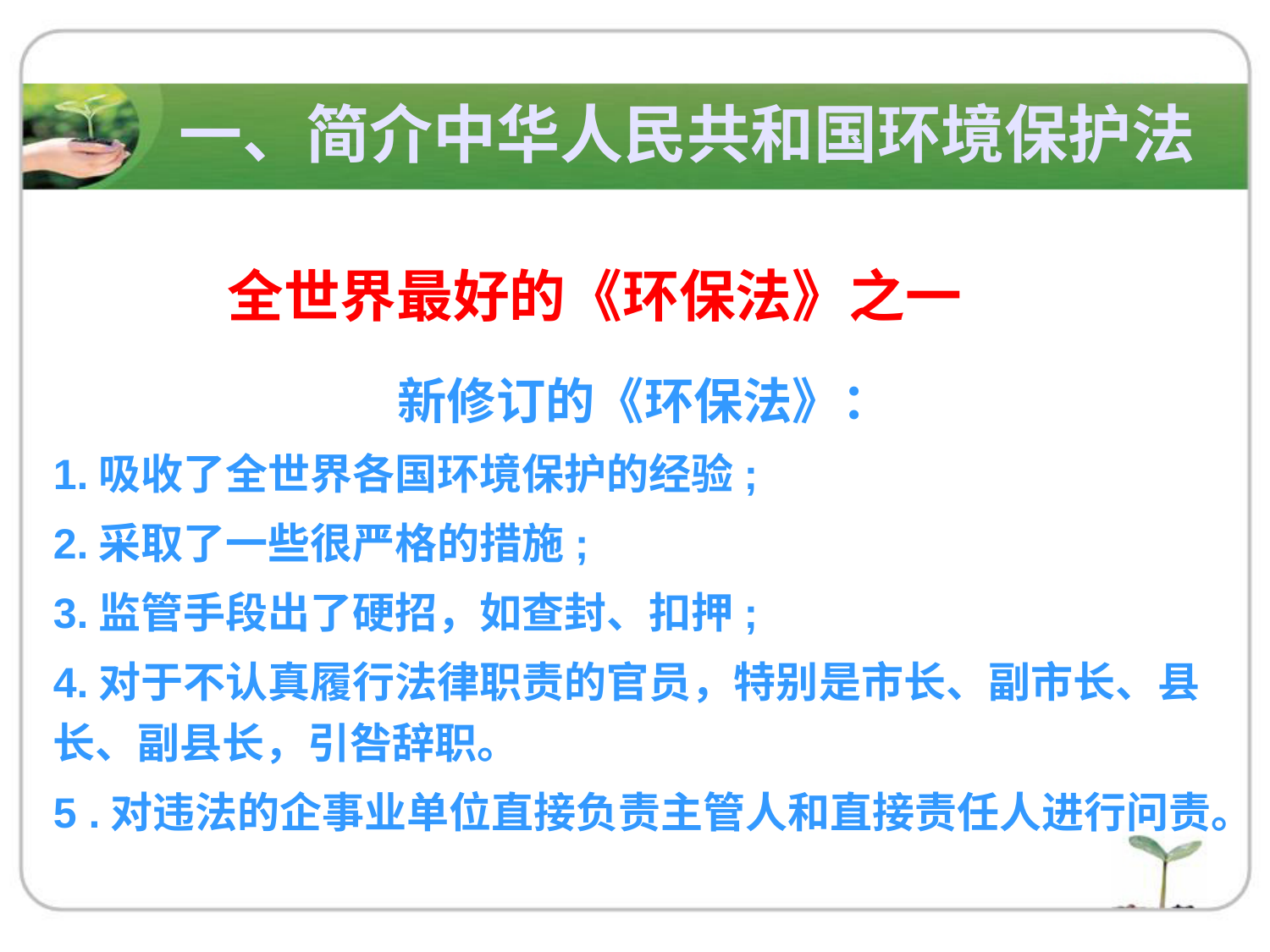

一、简介中华人民共和国环境保护法

     全世界最好的《环保法》之一

新修订的《环保法》：
1.吸收了全世界各国环境保护的经验;
2.采取了一些很严格的措施;
3.监管手段出了硬招，如查封、扣押;
4.对于不认真履行法律职责的官员，特别是市长、副市长、县长、副县长，引咎辞职。
5 .对违法的企事业单位直接负责主管人和直接责任人进行问责。